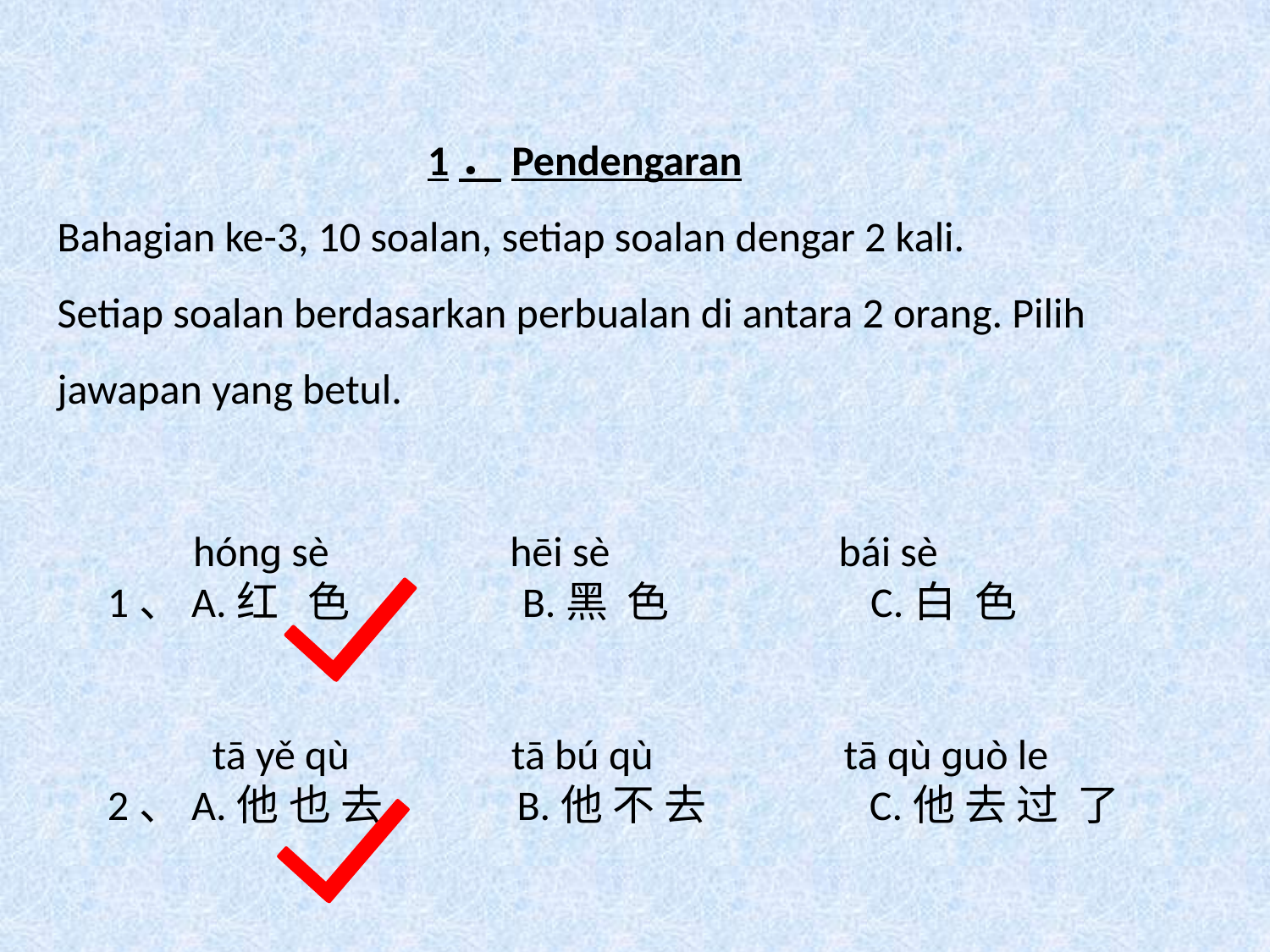

1．Pendengaran
Bahagian ke-3, 10 soalan, setiap soalan dengar 2 kali.
Setiap soalan berdasarkan perbualan di antara 2 orang. Pilih jawapan yang betul.
         hónɡ sè                   hēi sè                        bái sè
1、A.红   色                 B.黑  色                    C.白  色

           tā yě qù                 tā bú qù                    tā qù ɡuò le
2、A.他 也 去             B.他 不 去                C.他 去 过  了